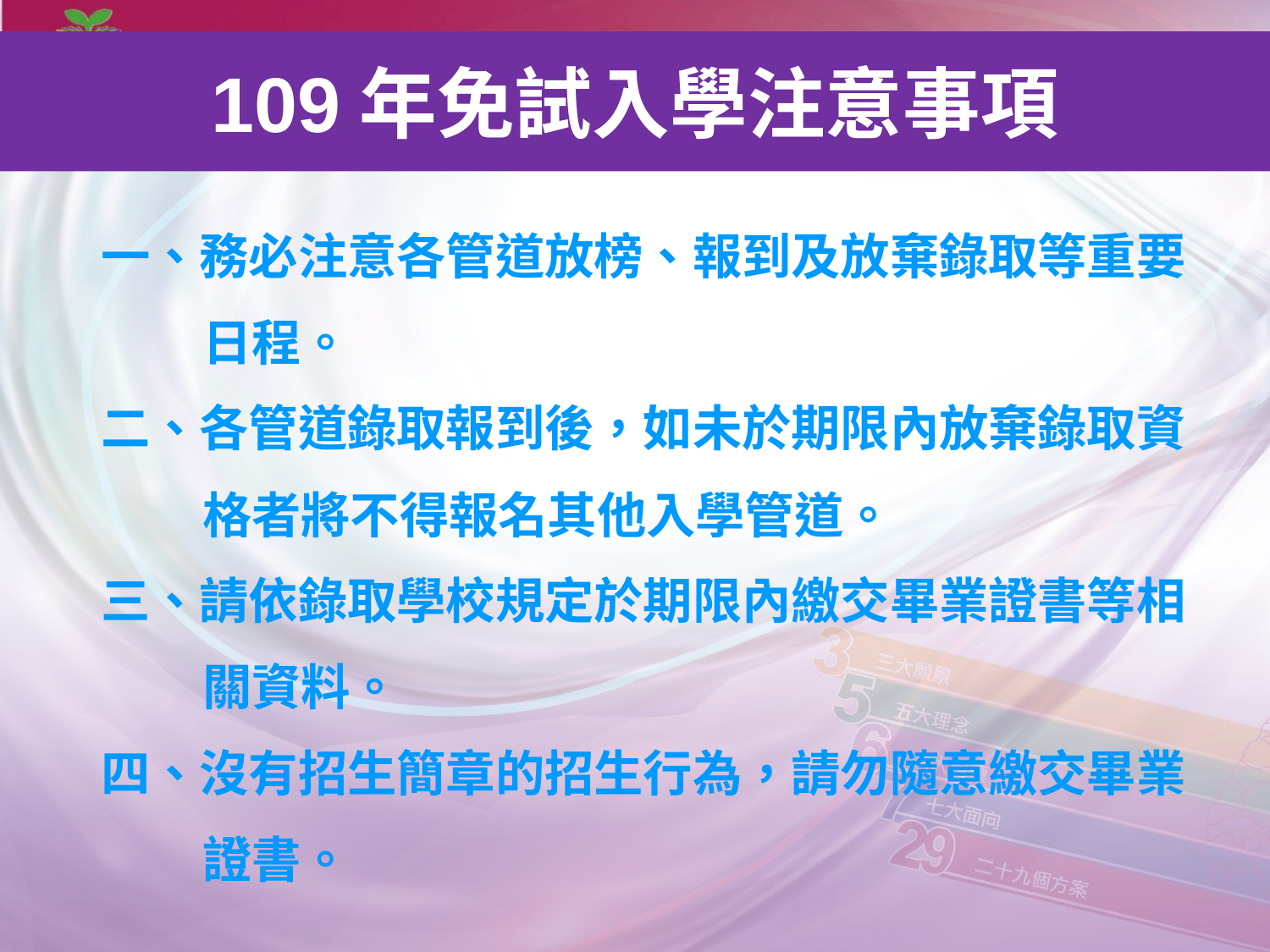

109年免試入學注意事項

一、務必注意各管道放榜、報到及放棄錄取等重要
        日程。
二、各管道錄取報到後，如未於期限內放棄錄取資
        格者將不得報名其他入學管道。
三、請依錄取學校規定於期限內繳交畢業證書等相
        關資料。
四、沒有招生簡章的招生行為，請勿隨意繳交畢業
        證書。